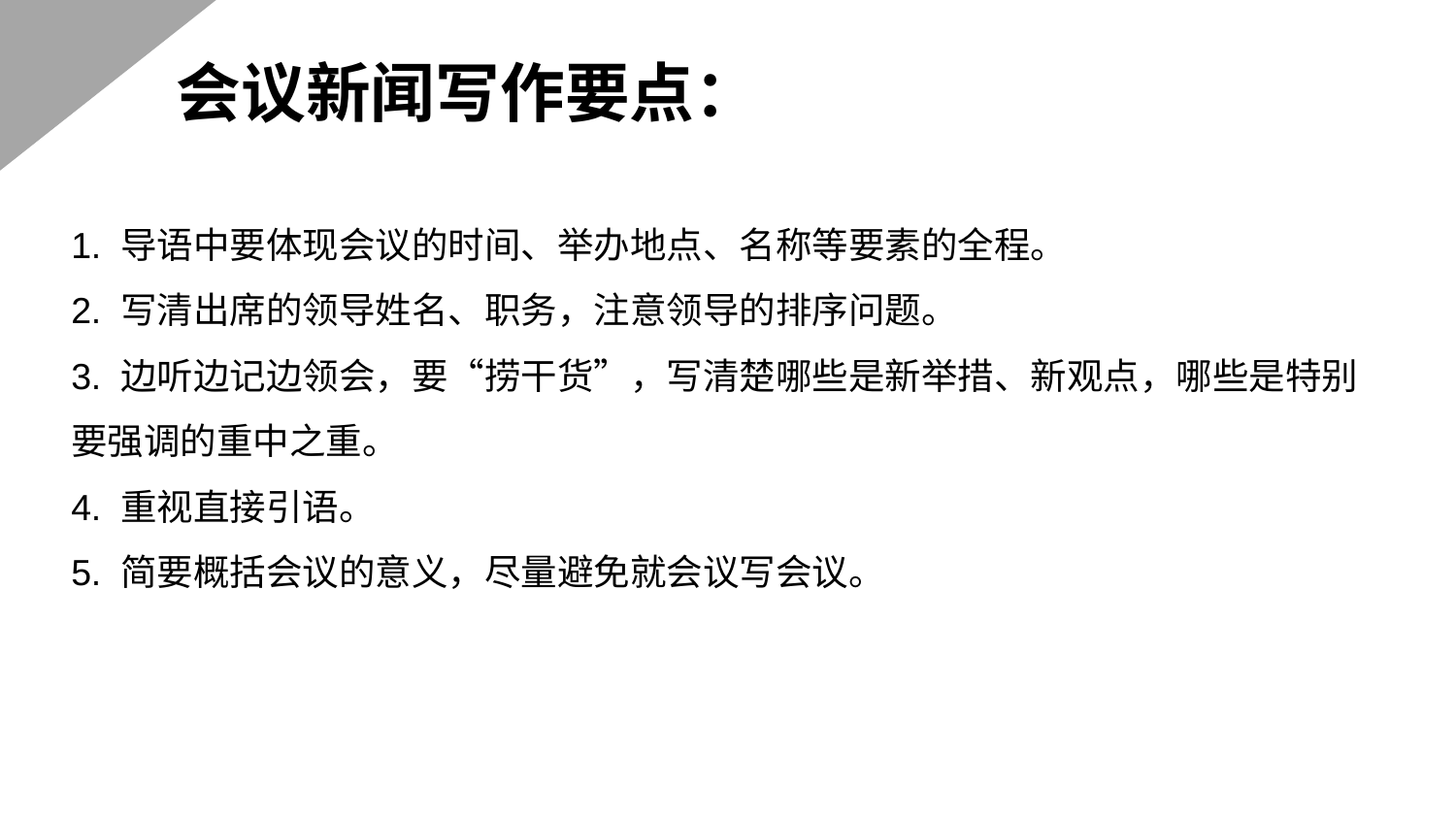

会议新闻写作要点：
1. 导语中要体现会议的时间、举办地点、名称等要素的全程。
2. 写清出席的领导姓名、职务，注意领导的排序问题。
3. 边听边记边领会，要“捞干货”，写清楚哪些是新举措、新观点，哪些是特别要强调的重中之重。
4. 重视直接引语。
5. 简要概括会议的意义，尽量避免就会议写会议。